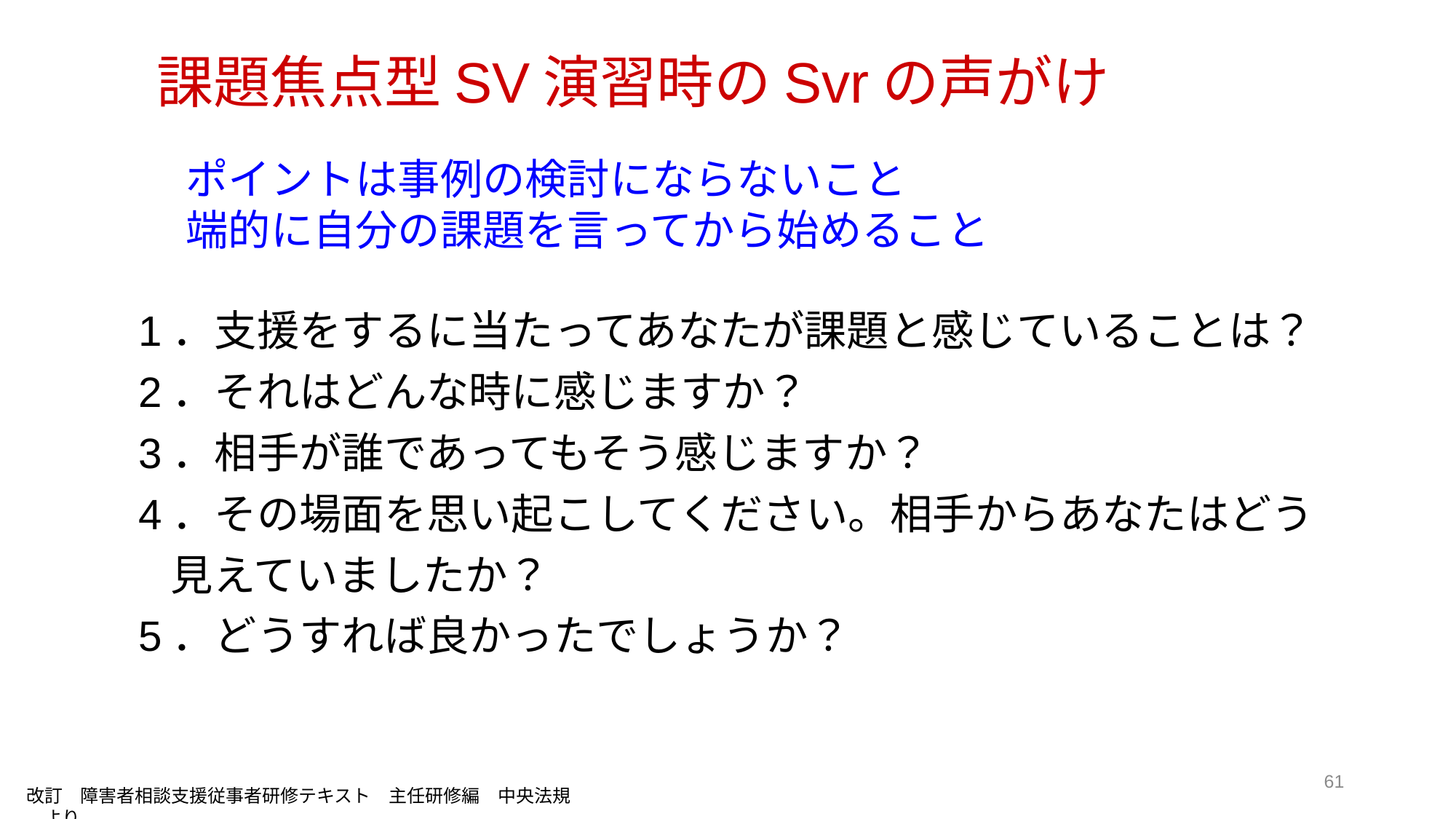

課題焦点型SV演習時のSvrの声がけ
ポイントは事例の検討にならないこと
端的に自分の課題を言ってから始めること
1．支援をするに当たってあなたが課題と感じていることは？
2．それはどんな時に感じますか？
3．相手が誰であってもそう感じますか？
4．その場面を思い起こしてください。相手からあなたはどう
見えていましたか？
5．どうすれば良かったでしょうか？
61
改訂　障害者相談支援従事者研修テキスト　主任研修編　中央法規　より